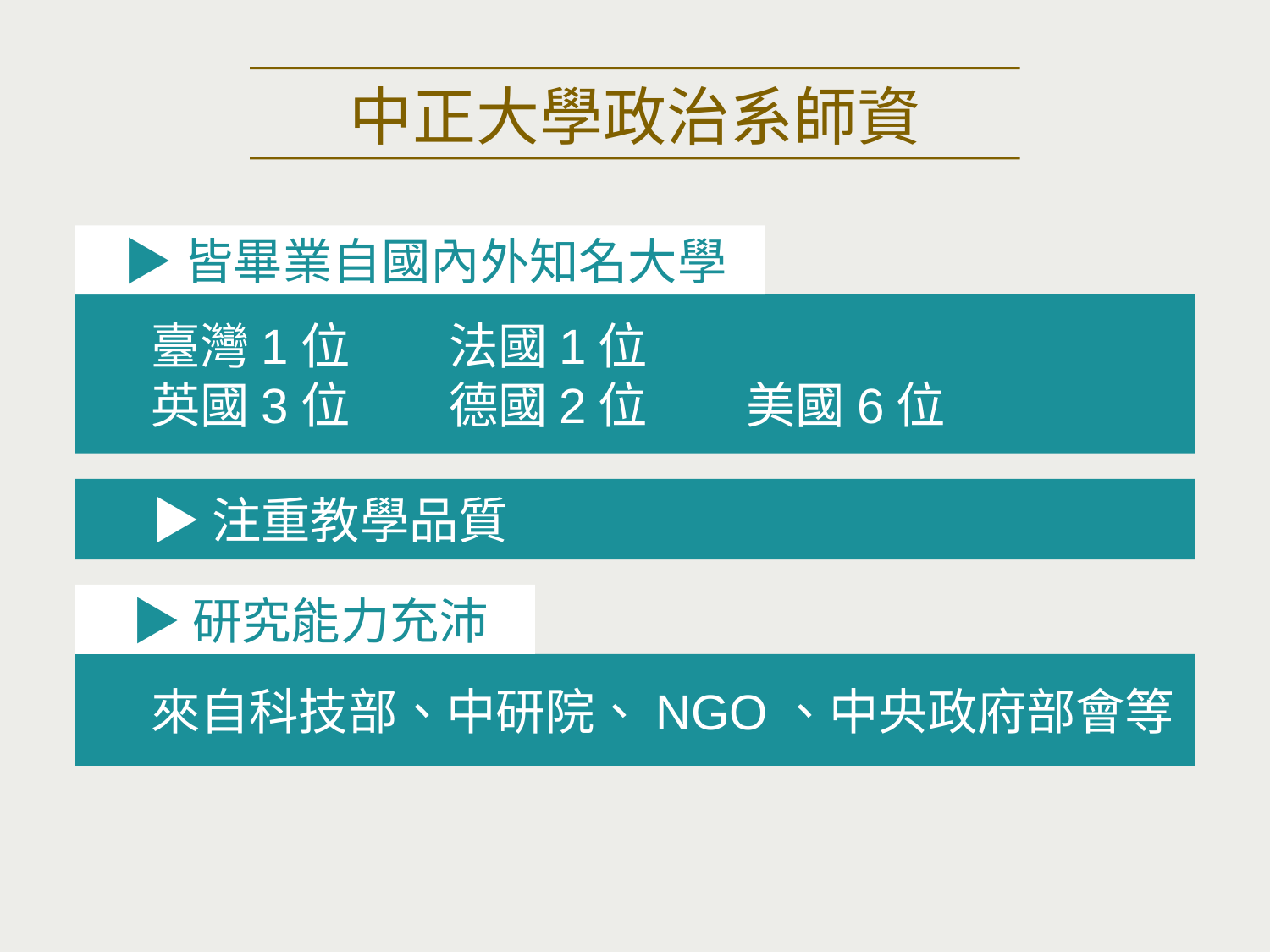

中正大學政治系師資

▶皆畢業自國內外知名大學
臺灣1位　　法國1位
英國3位　　德國2位　　美國6位
▶注重教學品質
▶研究能力充沛
來自科技部、中研院、NGO、中央政府部會等